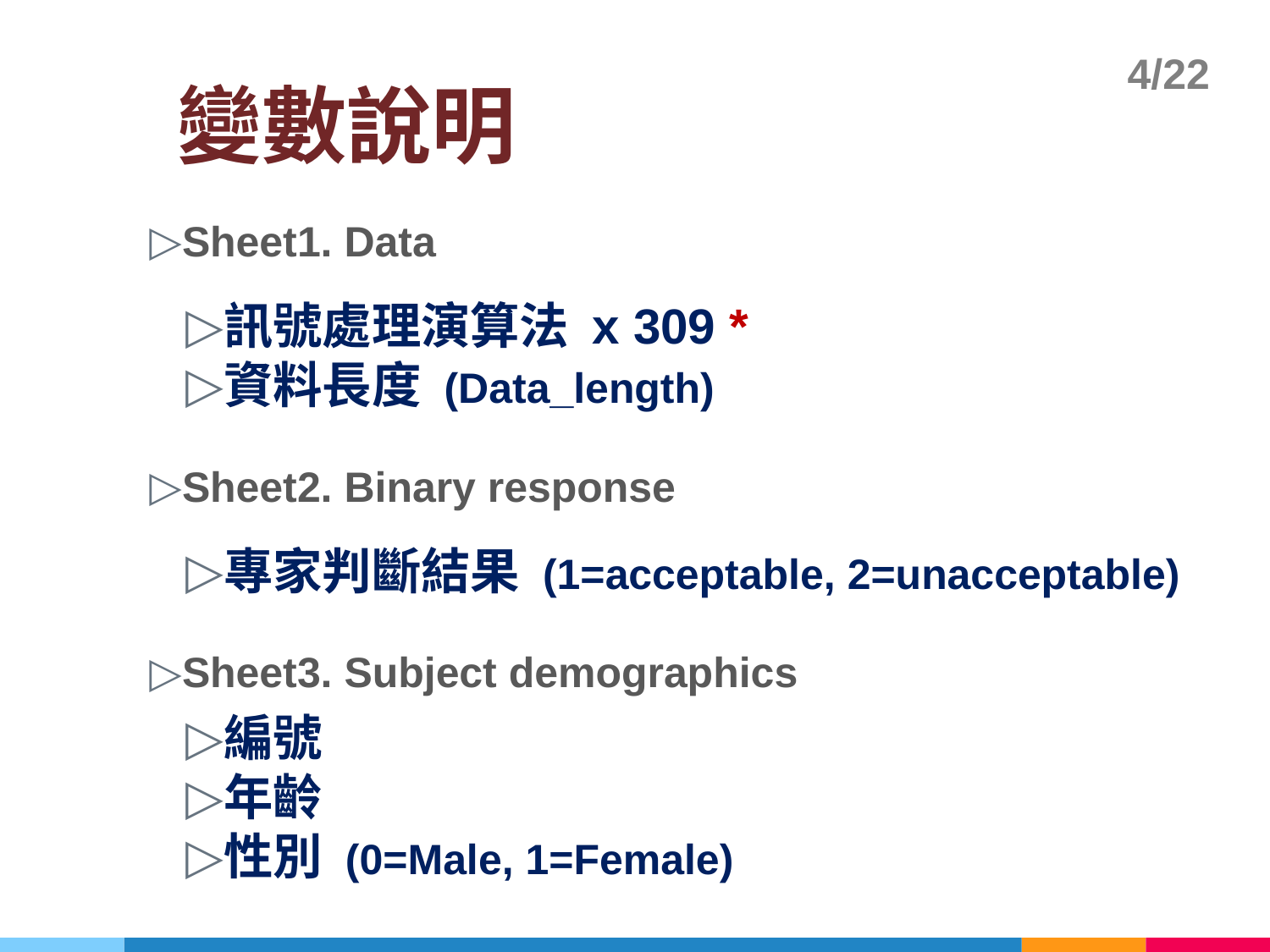

變數說明
4/22
Sheet1. Data
訊號處理演算法 x 309 *
資料長度 (Data_length)
Sheet2. Binary response
專家判斷結果 (1=acceptable, 2=unacceptable)
Sheet3. Subject demographics
編號
年齡
性別 (0=Male, 1=Female)